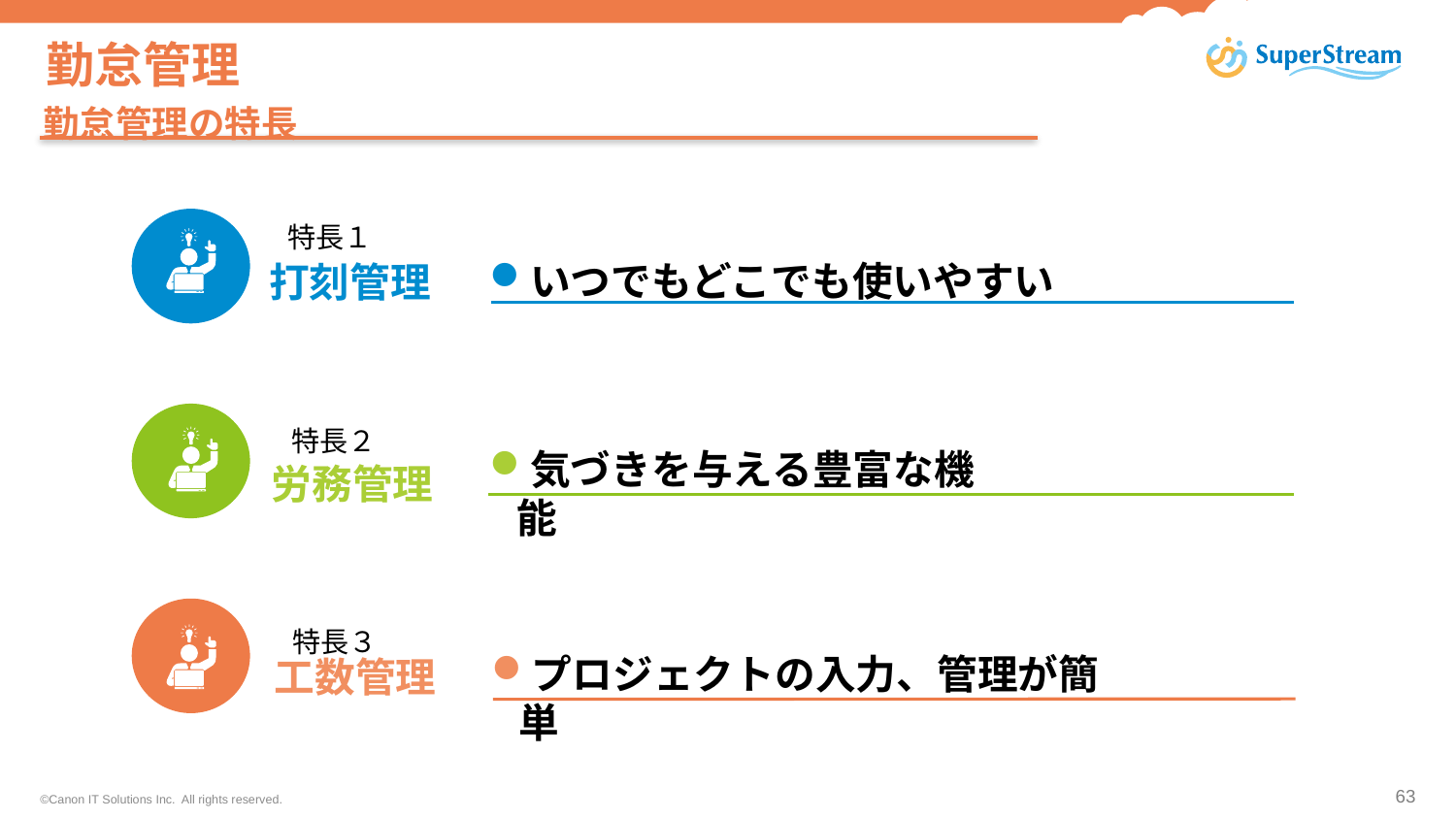

# 勤怠管理
勤怠管理の特長

特長１

いつでもどこでも使いやすい
打刻管理

特長２

気づきを与える豊富な機能
労務管理

特長３

プロジェクトの入力、管理が簡単
工数管理
©Canon IT Solutions Inc.  All rights reserved.
63